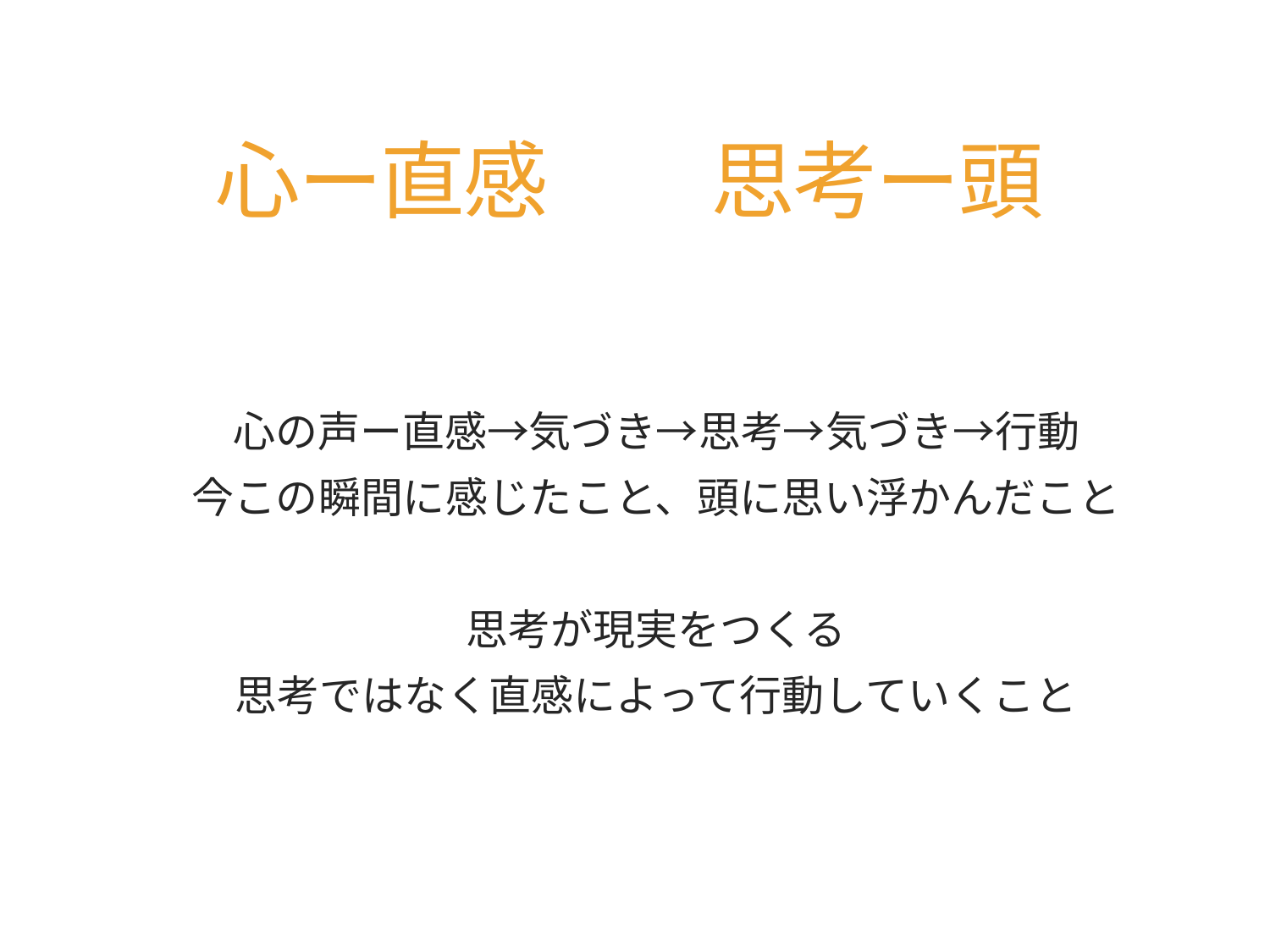

# 心ー直感　　思考ー頭
心の声ー直感→気づき→思考→気づき→行動
今この瞬間に感じたこと、頭に思い浮かんだこと

思考が現実をつくる
思考ではなく直感によって行動していくこと